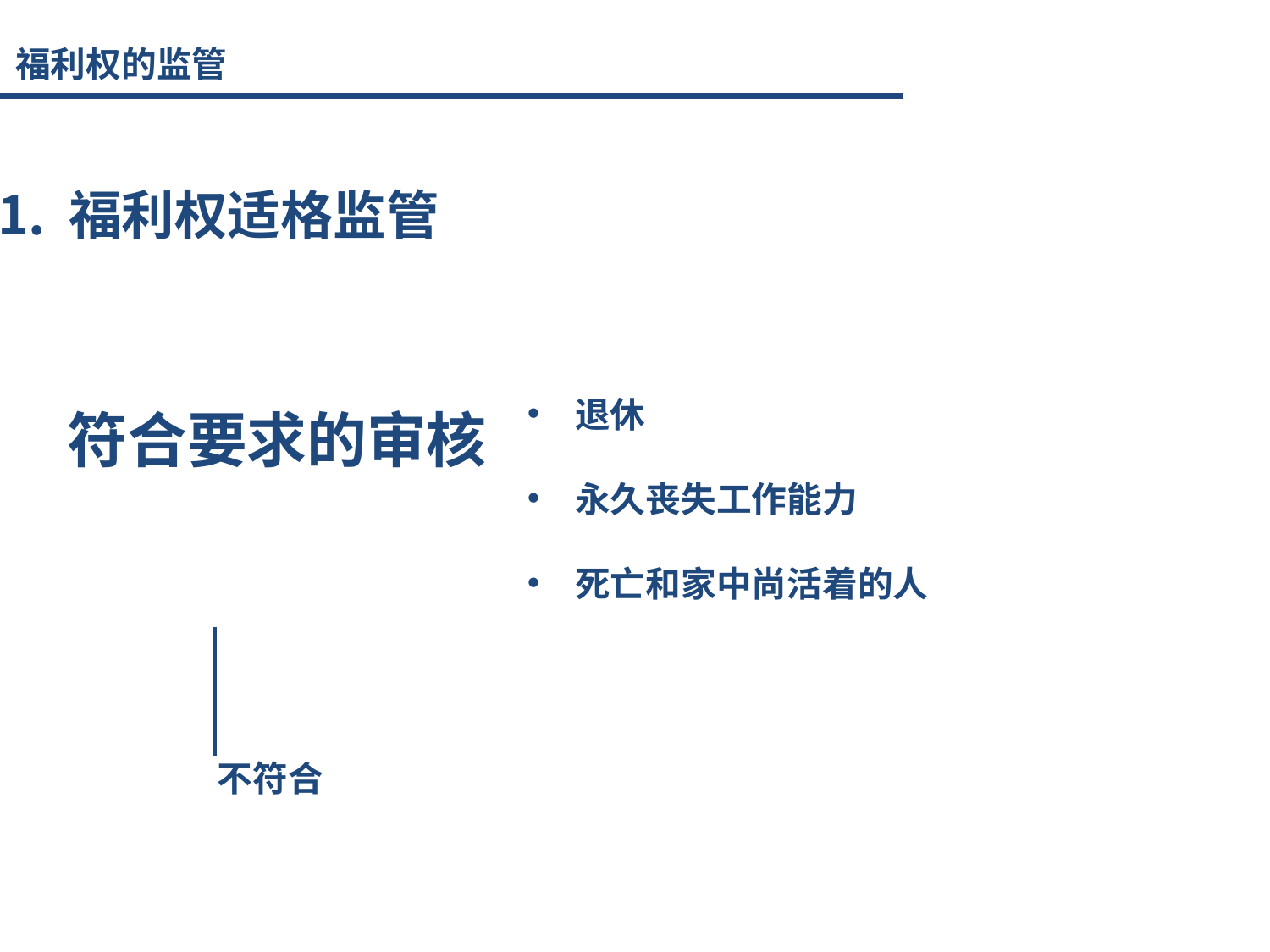

福利权的监管
福利权适格监管

退休

永久丧失工作能力

死亡和家中尚活着的人

符合要求的审核
不符合